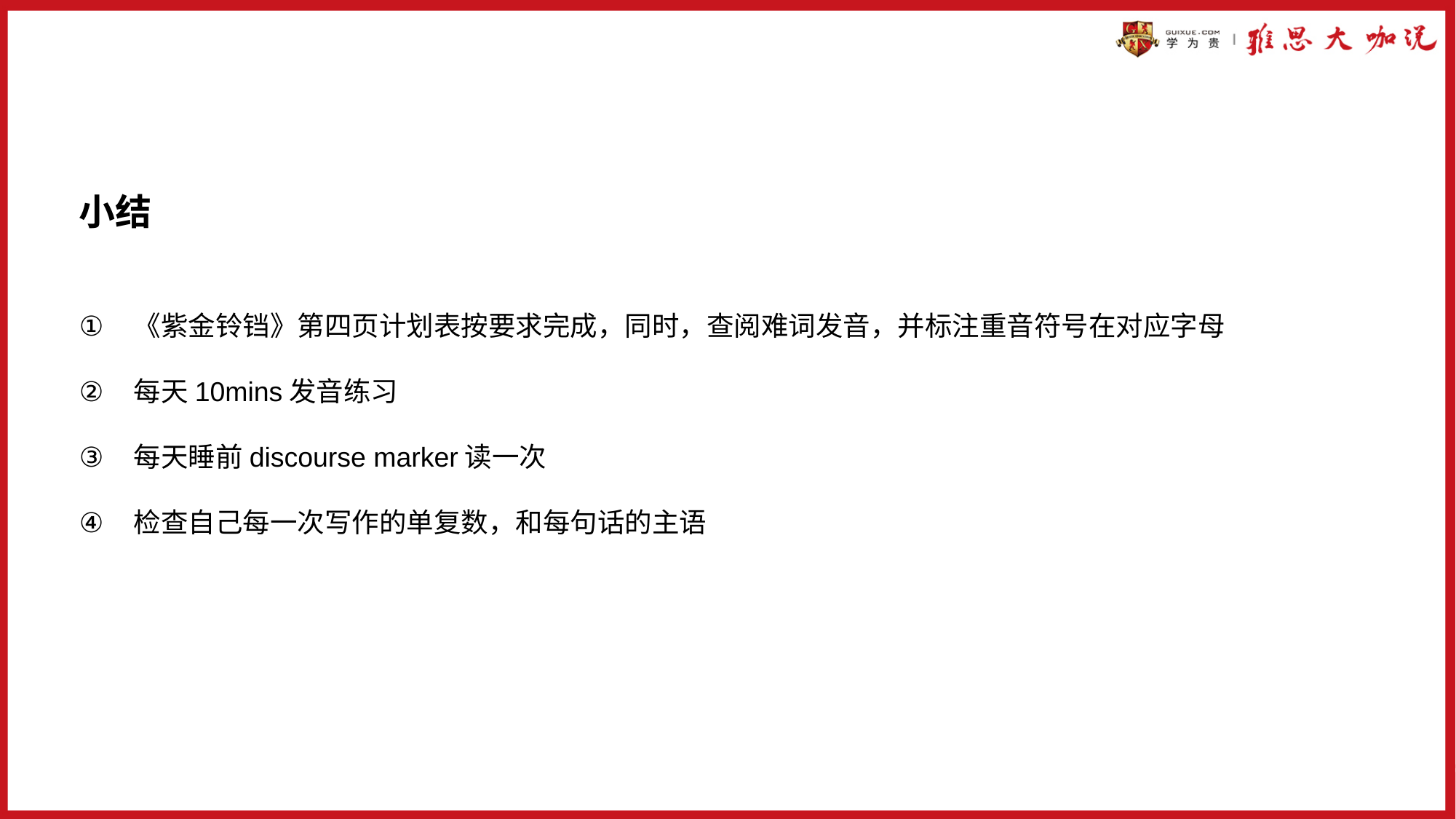

小结

《紫金铃铛》第四页计划表按要求完成，同时，查阅难词发音，并标注重音符号在对应字母
每天10mins发音练习
每天睡前discourse marker读一次
检查自己每一次写作的单复数，和每句话的主语